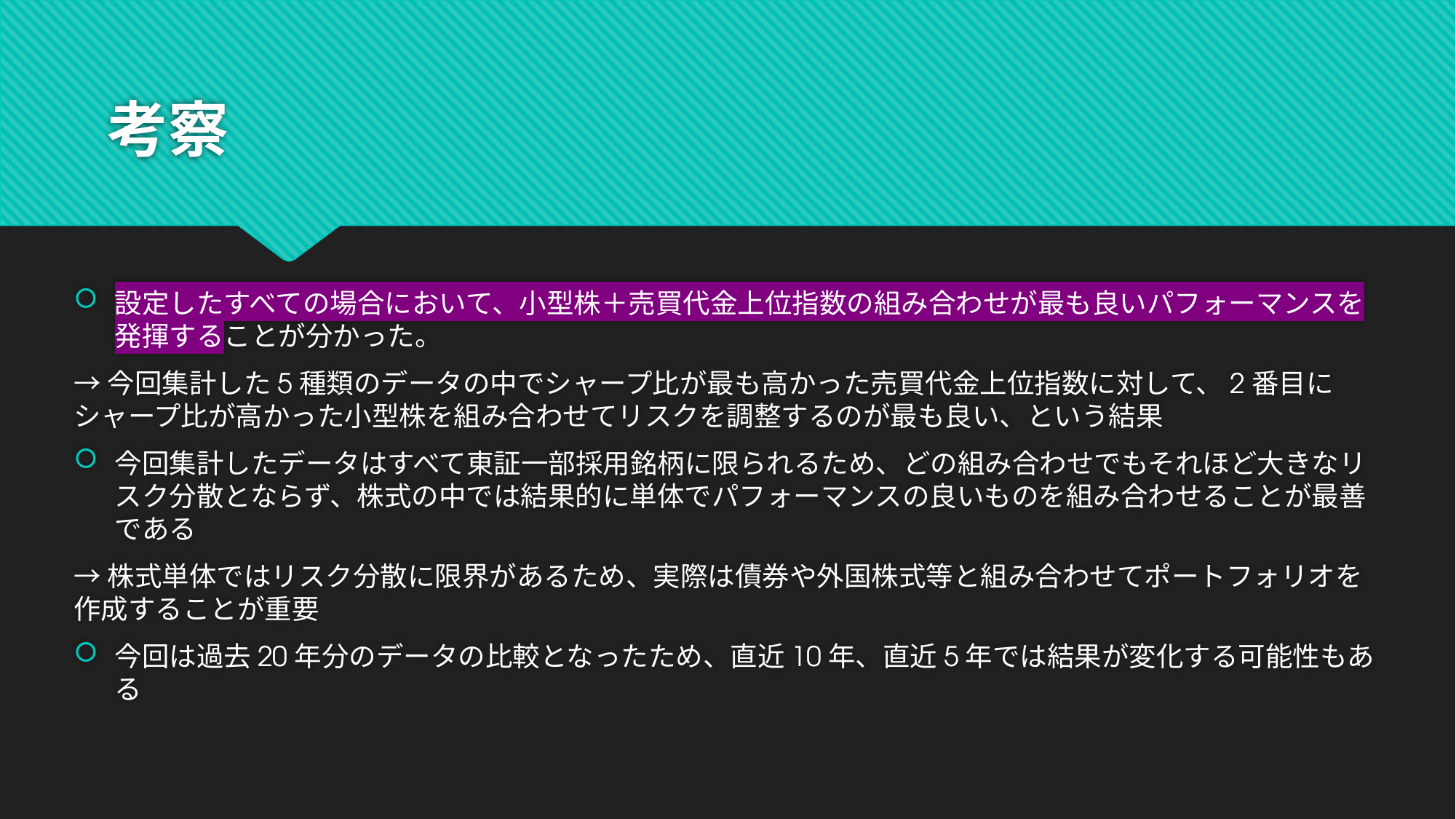

# 考察
設定したすべての場合において、小型株＋売買代金上位指数の組み合わせが最も良いパフォーマンスを発揮することが分かった。
→今回集計した5種類のデータの中でシャープ比が最も高かった売買代金上位指数に対して、2番目にシャープ比が高かった小型株を組み合わせてリスクを調整するのが最も良い、という結果
今回集計したデータはすべて東証一部採用銘柄に限られるため、どの組み合わせでもそれほど大きなリスク分散とならず、株式の中では結果的に単体でパフォーマンスの良いものを組み合わせることが最善である
→株式単体ではリスク分散に限界があるため、実際は債券や外国株式等と組み合わせてポートフォリオを作成することが重要
今回は過去20年分のデータの比較となったため、直近10年、直近5年では結果が変化する可能性もある